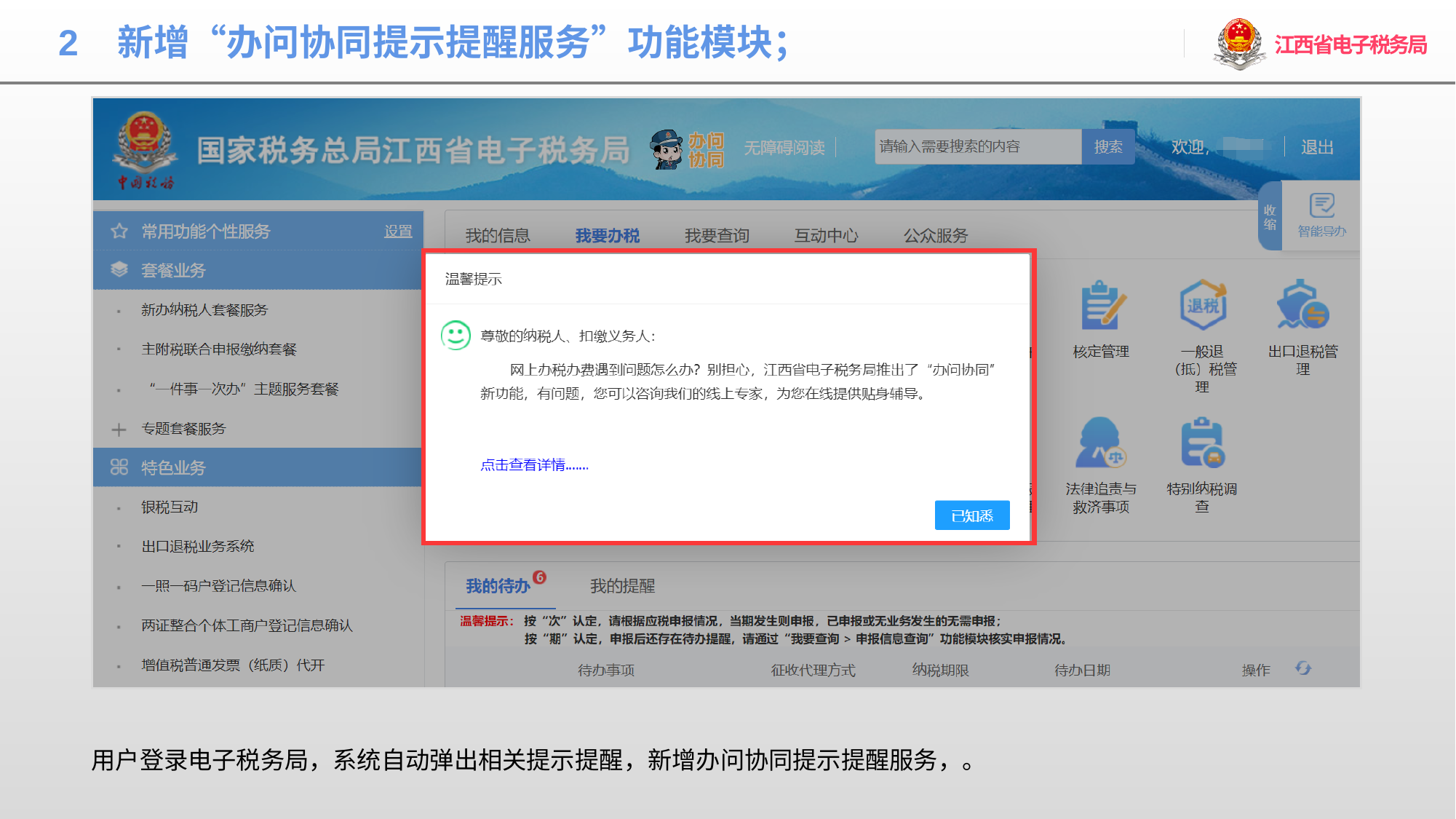

2   新增“办问协同提示提醒服务”功能模块；

用户登录电子税务局，系统自动弹出相关提示提醒，新增办问协同提示提醒服务，。